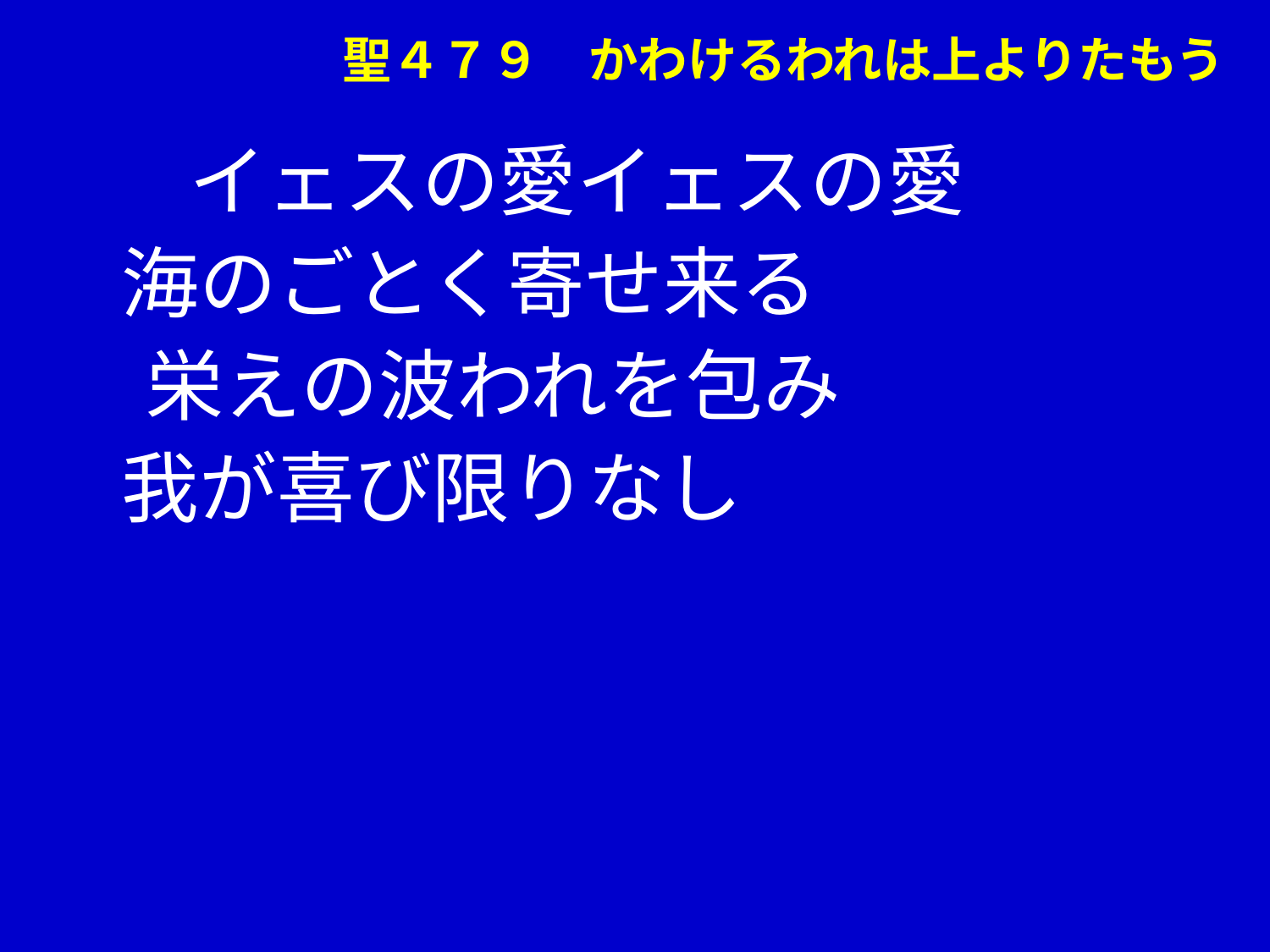

聖４７９　かわけるわれは上よりたもう
　　イェスの愛イェスの愛
    海のごとく寄せ来る
　  栄えの波われを包み
    我が喜び限りなし